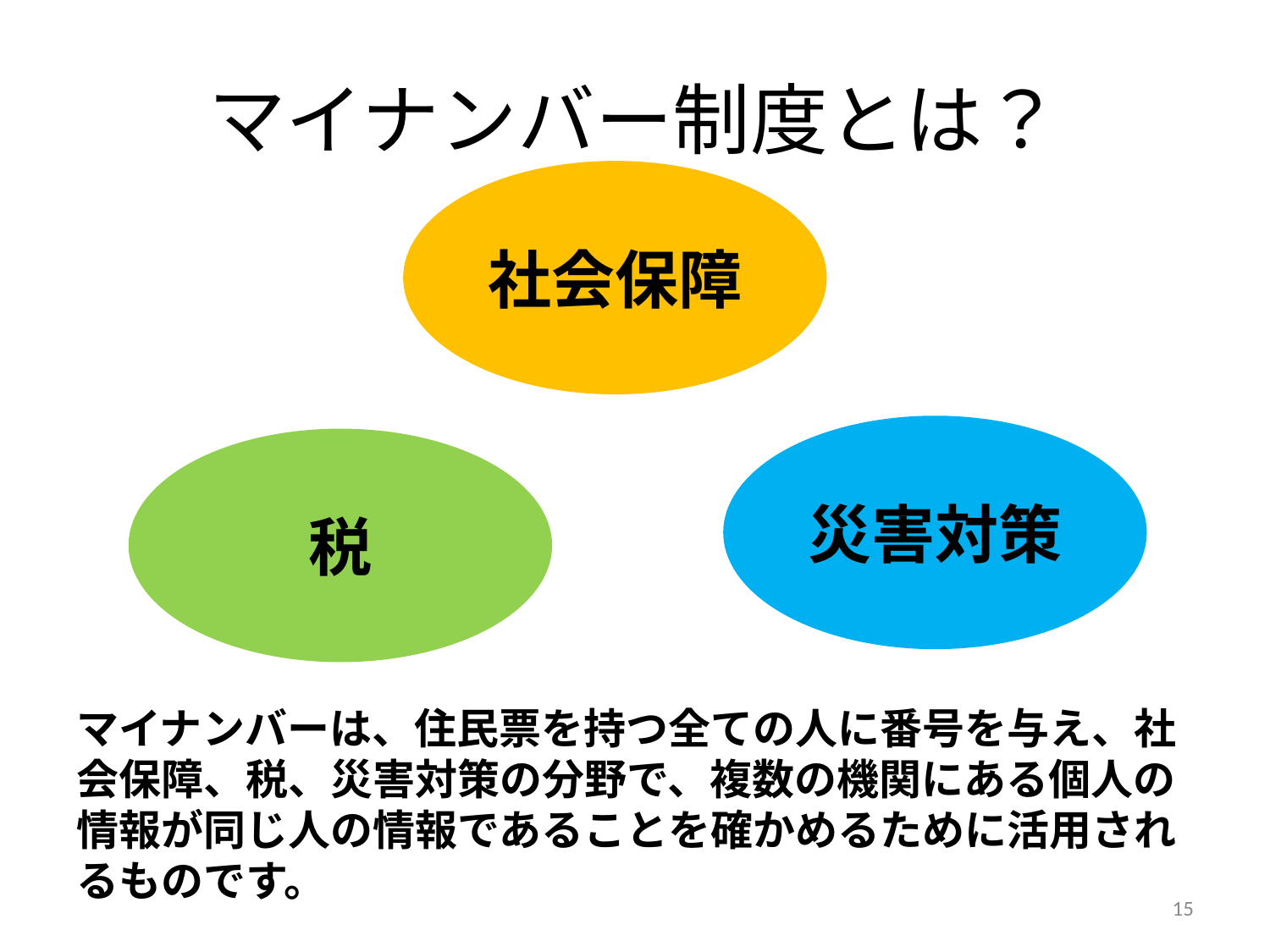

# マイナンバー制度とは？
社会保障
災害対策
税
マイナンバーは、住民票を持つ全ての人に番号を与え、社会保障、税、災害対策の分野で、複数の機関にある個人の情報が同じ人の情報であることを確かめるために活用されるものです。
15